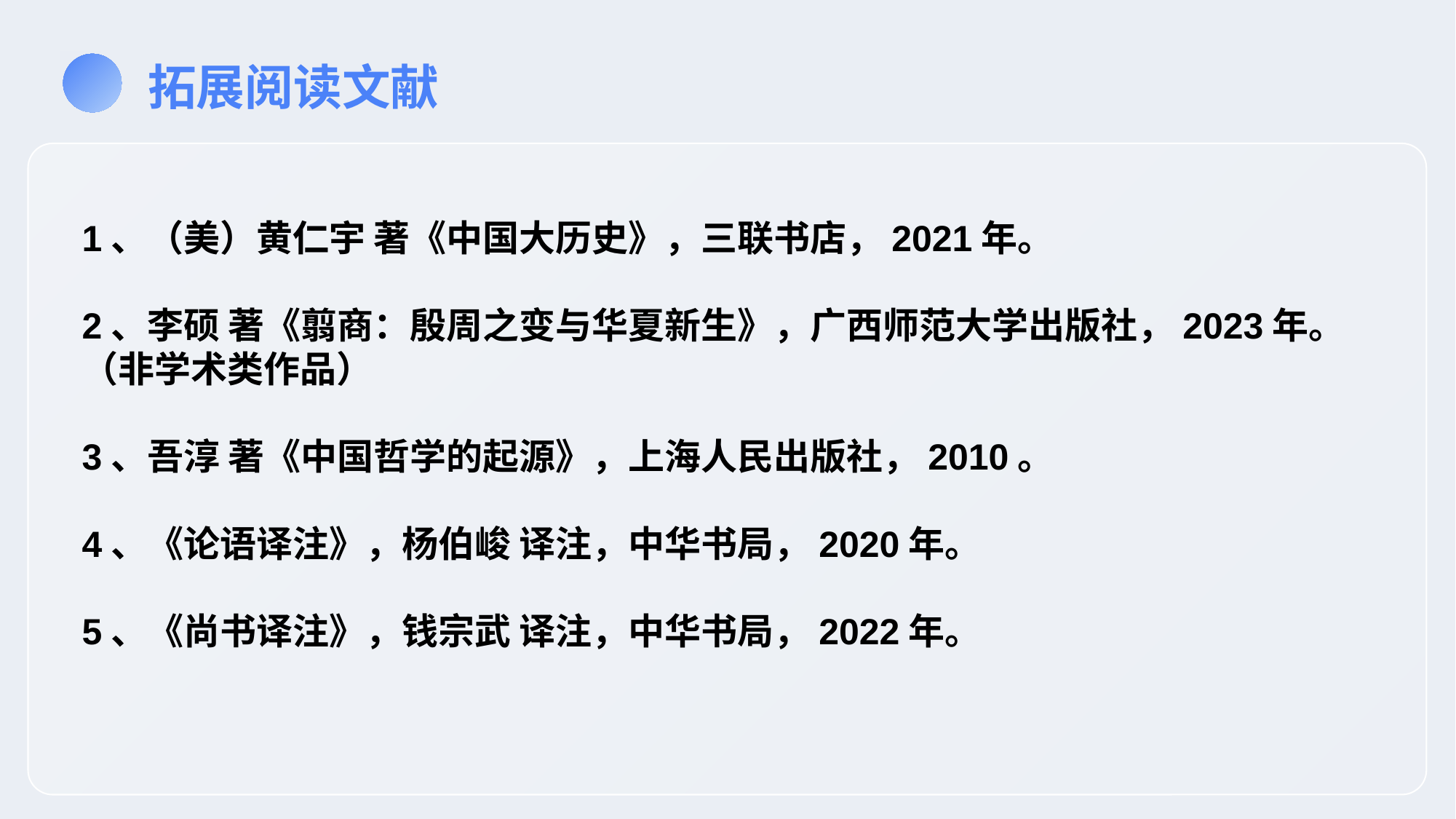

拓展阅读文献
1、（美）黄仁宇 著《中国大历史》，三联书店，2021年。

2、李硕 著《翦商：殷周之变与华夏新生》，广西师范大学出版社，2023年。（非学术类作品）

3、吾淳 著《中国哲学的起源》，上海人民出版社，2010。

4、《论语译注》，杨伯峻 译注，中华书局，2020年。

5、《尚书译注》，钱宗武 译注，中华书局，2022年。